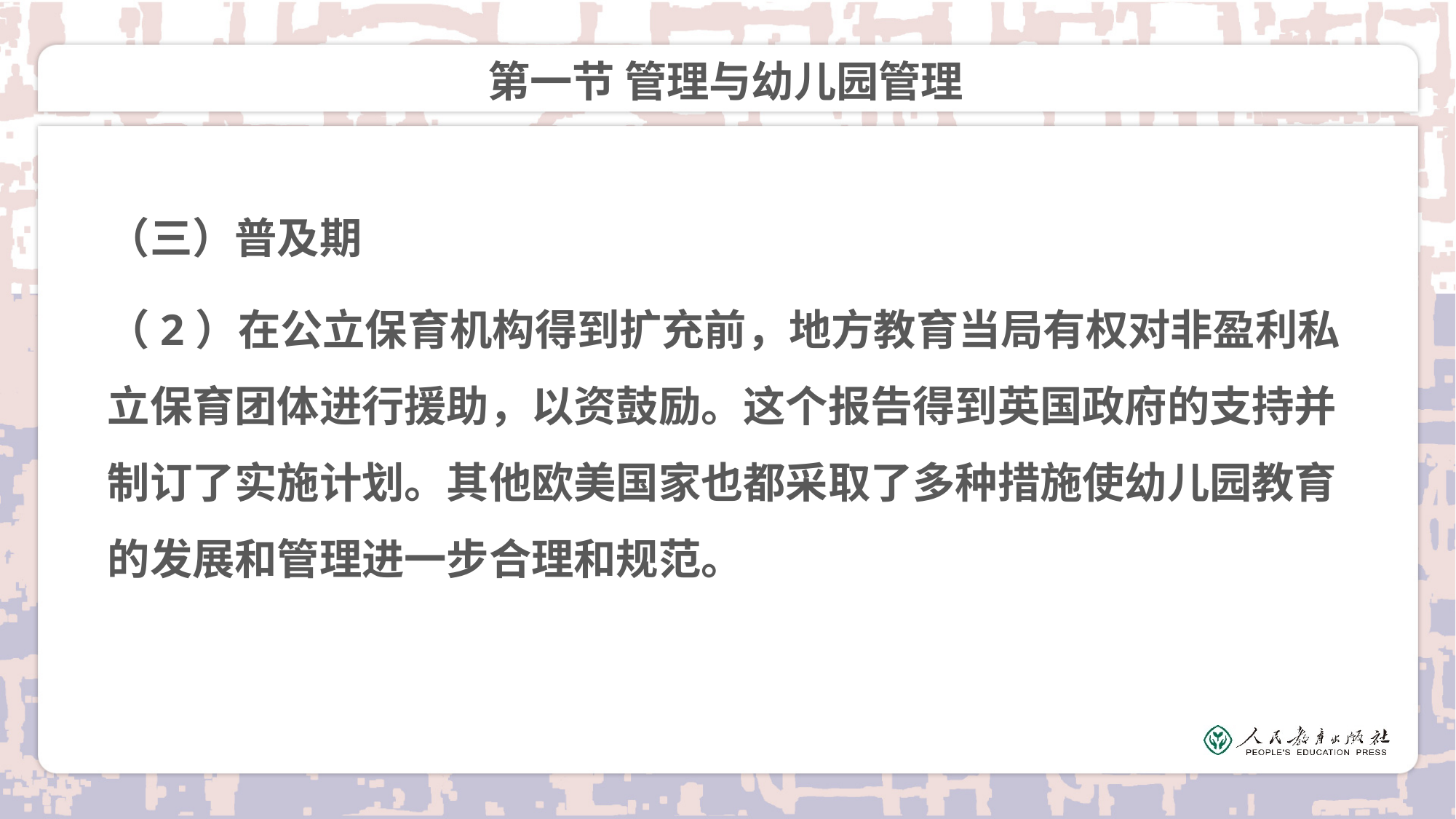

# 第一节 管理与幼儿园管理
（三）普及期
（2）在公立保育机构得到扩充前，地方教育当局有权对非盈利私立保育团体进行援助，以资鼓励。这个报告得到英国政府的支持并制订了实施计划。其他欧美国家也都采取了多种措施使幼儿园教育的发展和管理进一步合理和规范。